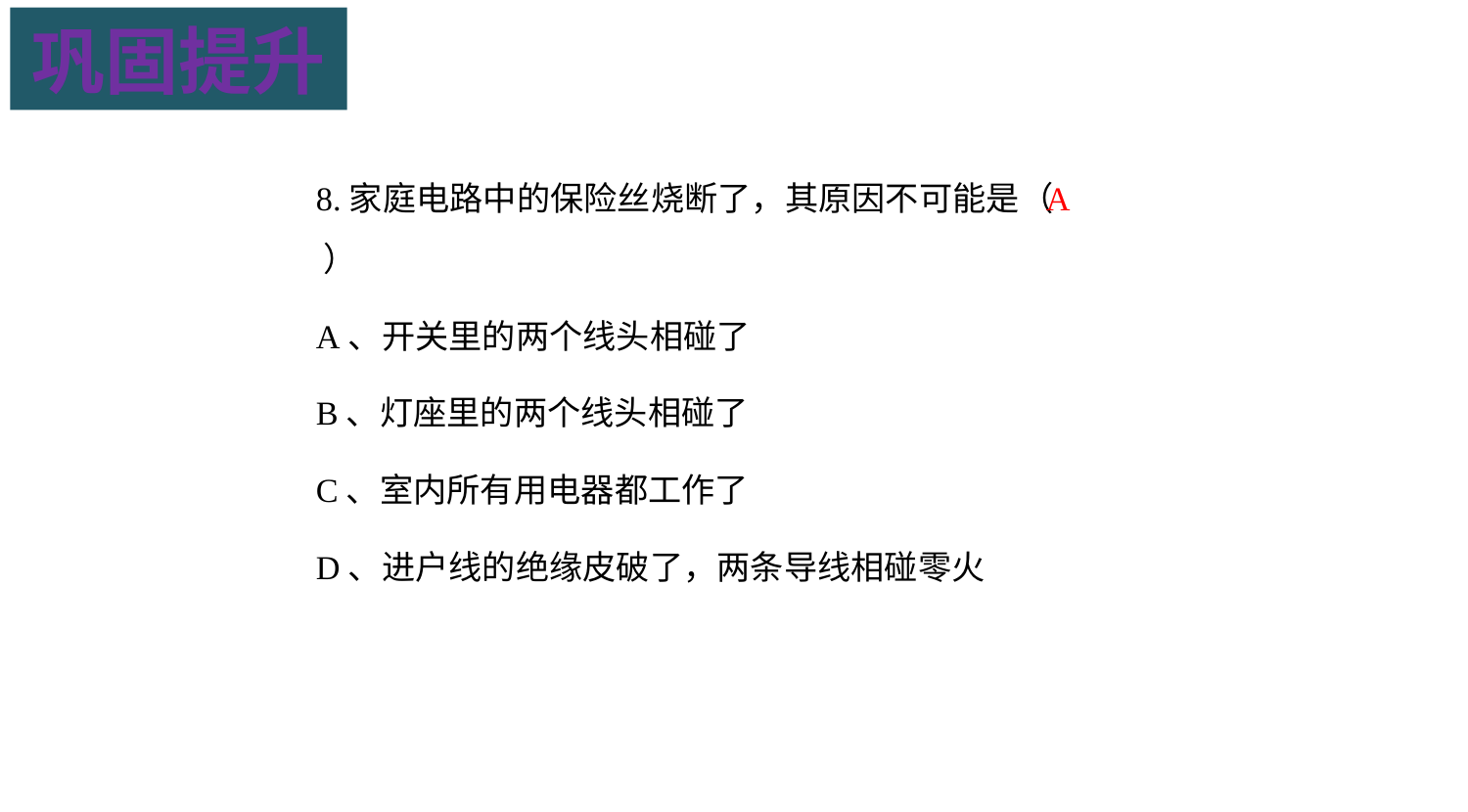

巩固提升
8.家庭电路中的保险丝烧断了，其原因不可能是（    ）
A、开关里的两个线头相碰了
B、灯座里的两个线头相碰了
C、室内所有用电器都工作了
D、进户线的绝缘皮破了，两条导线相碰零火
A